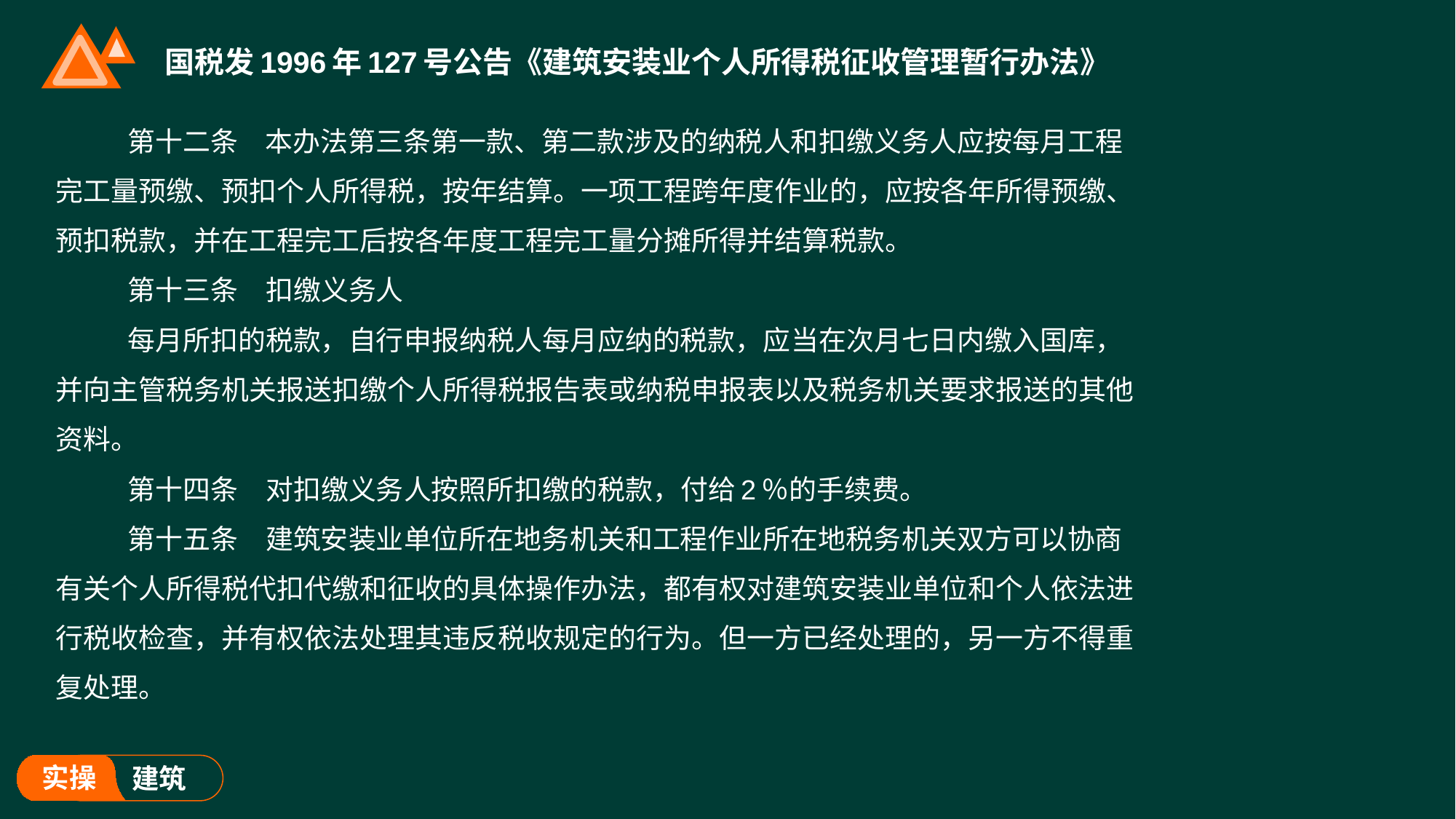

# 国税发1996年127号公告《建筑安装业个人所得税征收管理暂行办法》
第十二条　本办法第三条第一款、第二款涉及的纳税人和扣缴义务人应按每月工程完工量预缴、预扣个人所得税，按年结算。一项工程跨年度作业的，应按各年所得预缴、预扣税款，并在工程完工后按各年度工程完工量分摊所得并结算税款。
第十三条　扣缴义务人
每月所扣的税款，自行申报纳税人每月应纳的税款，应当在次月七日内缴入国库，并向主管税务机关报送扣缴个人所得税报告表或纳税申报表以及税务机关要求报送的其他资料。
第十四条　对扣缴义务人按照所扣缴的税款，付给2％的手续费。
第十五条　建筑安装业单位所在地务机关和工程作业所在地税务机关双方可以协商有关个人所得税代扣代缴和征收的具体操作办法，都有权对建筑安装业单位和个人依法进行税收检查，并有权依法处理其违反税收规定的行为。但一方已经处理的，另一方不得重复处理。